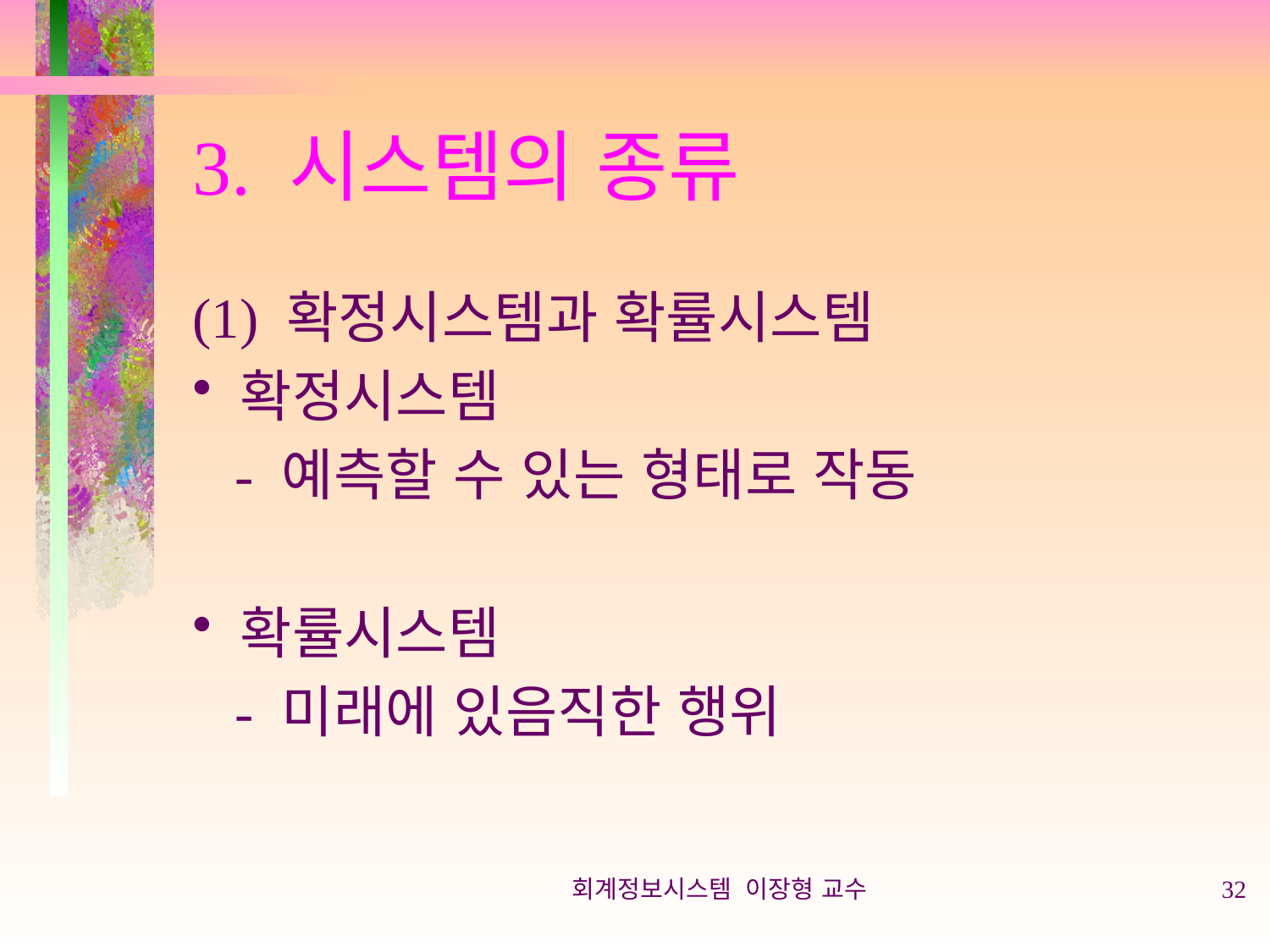

# 3. 시스템의 종류
(1) 확정시스템과 확률시스템
확정시스템
   - 예측할 수 있는 형태로 작동

확률시스템
   - 미래에 있음직한 행위
회계정보시스템  이장형 교수
32